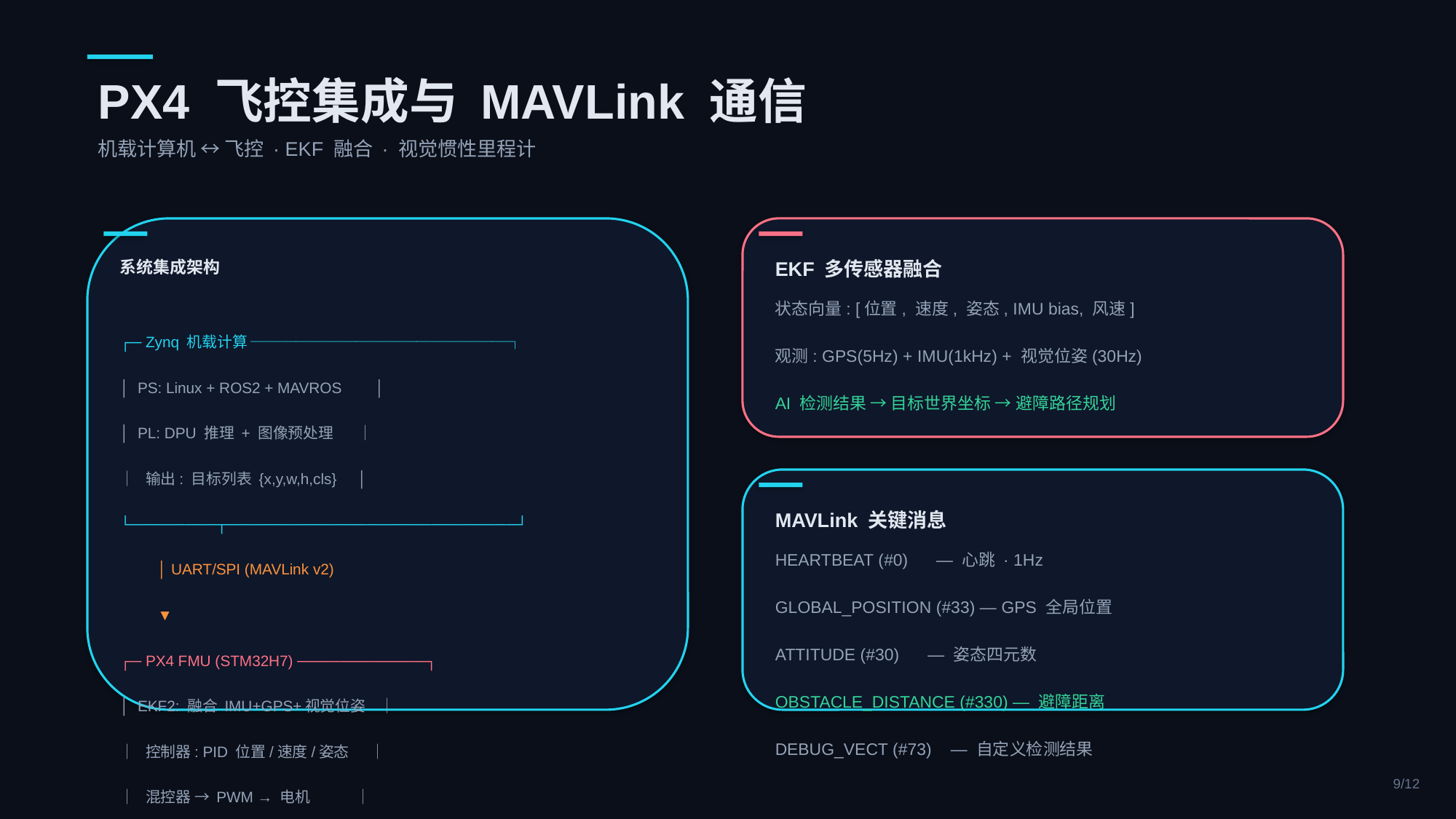

PX4 飞控集成与 MAVLink 通信
机载计算机 ↔ 飞控 · EKF 融合 · 视觉惯性里程计

系统集成架构
EKF 多传感器融合

┌─ Zynq 机载计算 ─────────────────┐
│  PS: Linux + ROS2 + MAVROS        │
│  PL: DPU 推理 + 图像预处理       │
│  输出: 目标列表 {x,y,w,h,cls}     │
└────────┬───────────────────────────┘
         │ UART/SPI (MAVLink v2)
         ▼
┌─ PX4 FMU (STM32H7) ────────────┐
│  EKF2: 融合 IMU+GPS+视觉位姿    │
│  控制器: PID 位置/速度/姿态      │
│  混控器 → PWM → 电机             │
└──────────────────────────────────┘
状态向量: [位置, 速度, 姿态, IMU bias, 风速]
观测: GPS(5Hz) + IMU(1kHz) + 视觉位姿(30Hz)
AI 检测结果 → 目标世界坐标 → 避障路径规划

MAVLink 关键消息
HEARTBEAT (#0)      — 心跳 · 1Hz
GLOBAL_POSITION (#33) — GPS 全局位置
ATTITUDE (#30)      — 姿态四元数
OBSTACLE_DISTANCE (#330) — 避障距离
DEBUG_VECT (#73)    — 自定义检测结果
9/12